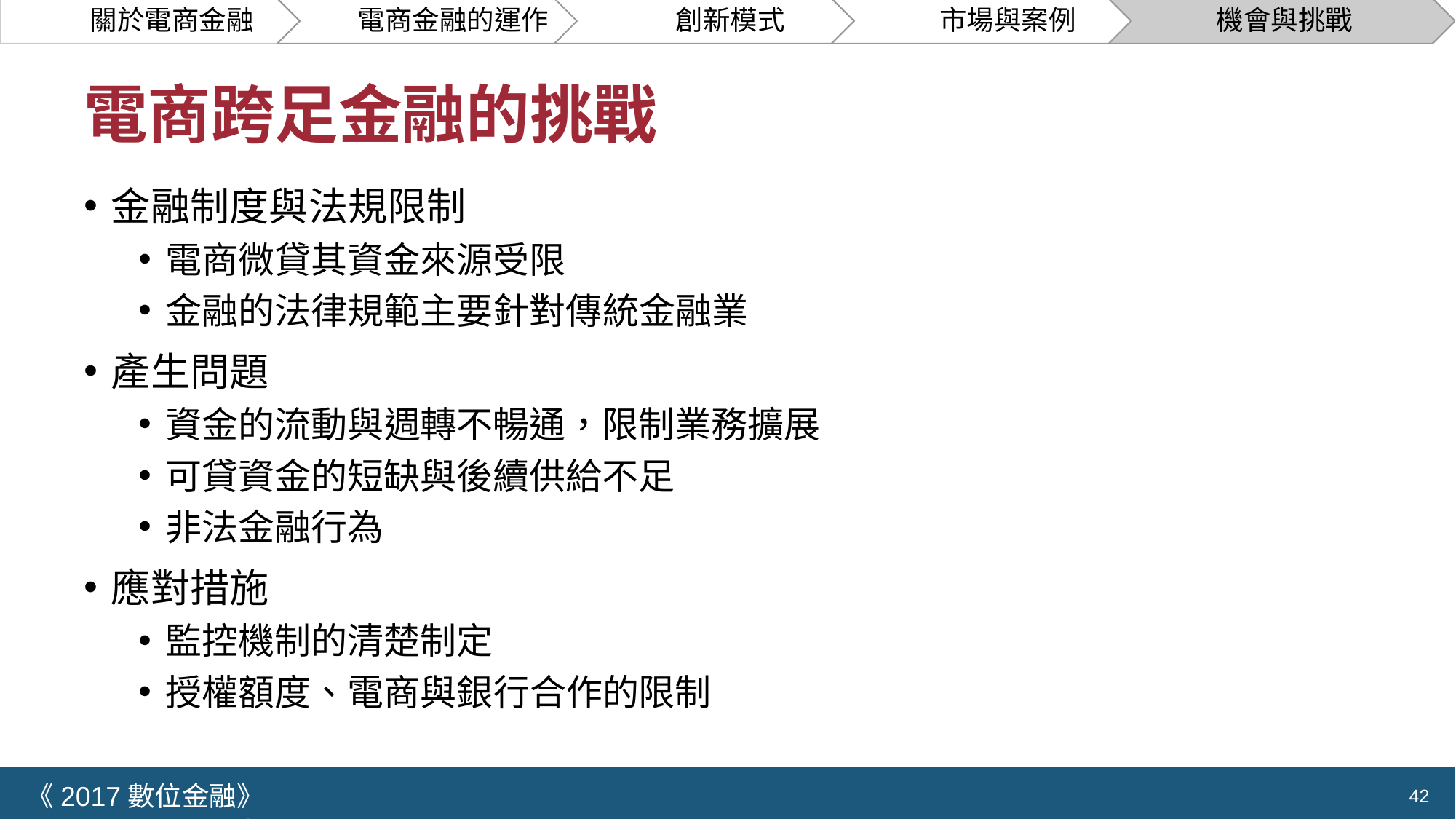

關於電商金融
電商金融的運作
創新模式
市場與案例
機會與挑戰
# 電商跨足金融的挑戰
金融制度與法規限制
電商微貸其資金來源受限
金融的法律規範主要針對傳統金融業
產生問題
資金的流動與週轉不暢通，限制業務擴展
可貸資金的短缺與後續供給不足
非法金融行為
應對措施
監控機制的清楚制定
授權額度、電商與銀行合作的限制

《2017數位金融》                                                                                                                                             	NCTU.IIM.IEBI Lab
42